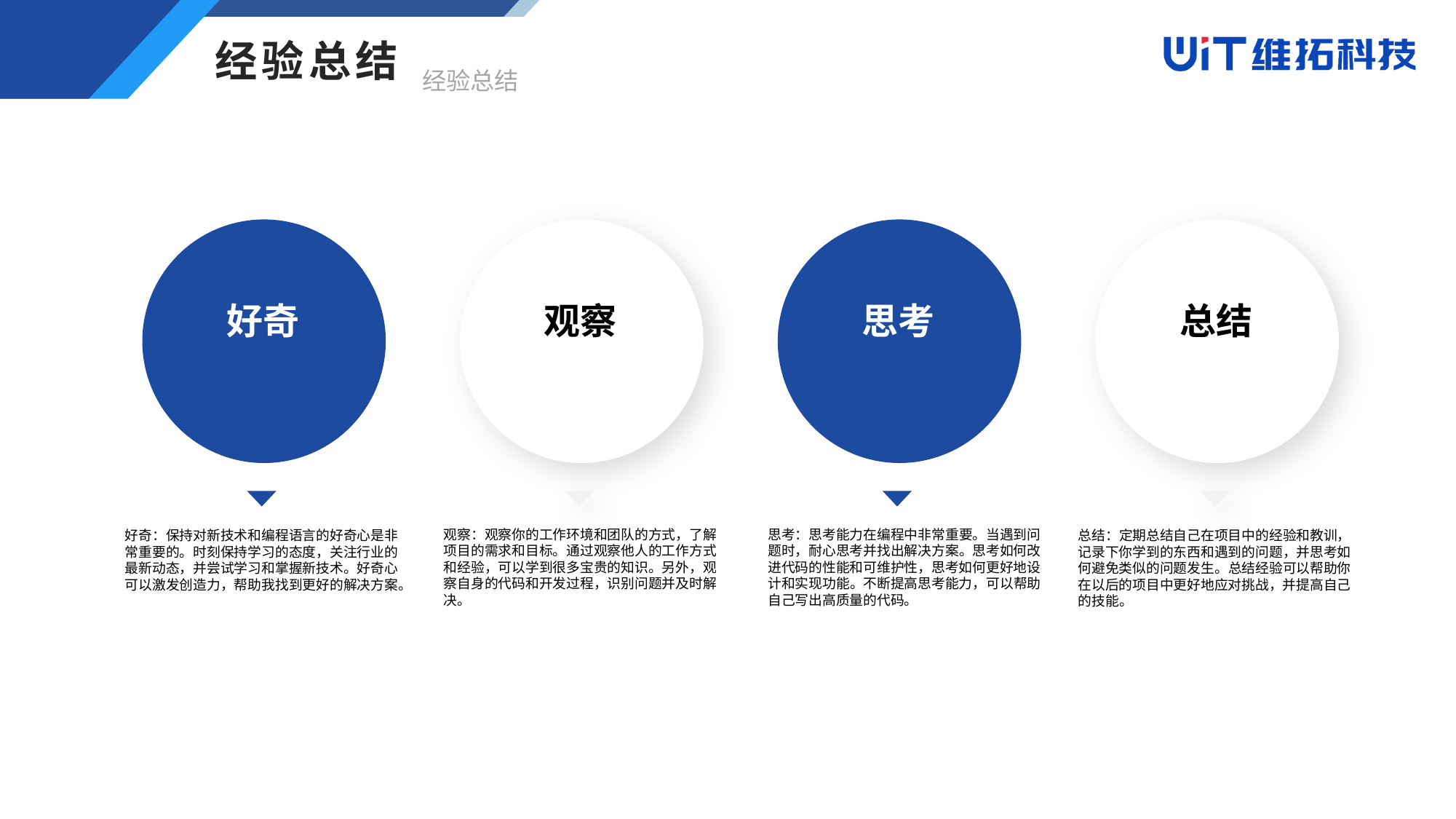

经验总结
经验总结

好奇

观察

思考

总结

观察：观察你的工作环境和团队的方式，了解项目的需求和目标。通过观察他人的工作方式和经验，可以学到很多宝贵的知识。另外，观察自身的代码和开发过程，识别问题并及时解决。

思考：思考能力在编程中非常重要。当遇到问题时，耐心思考并找出解决方案。思考如何改进代码的性能和可维护性，思考如何更好地设计和实现功能。不断提高思考能力，可以帮助自己写出高质量的代码。

好奇：保持对新技术和编程语言的好奇心是非常重要的。时刻保持学习的态度，关注行业的最新动态，并尝试学习和掌握新技术。好奇心可以激发创造力，帮助我找到更好的解决方案。

总结：定期总结自己在项目中的经验和教训，记录下你学到的东西和遇到的问题，并思考如何避免类似的问题发生。总结经验可以帮助你在以后的项目中更好地应对挑战，并提高自己的技能。